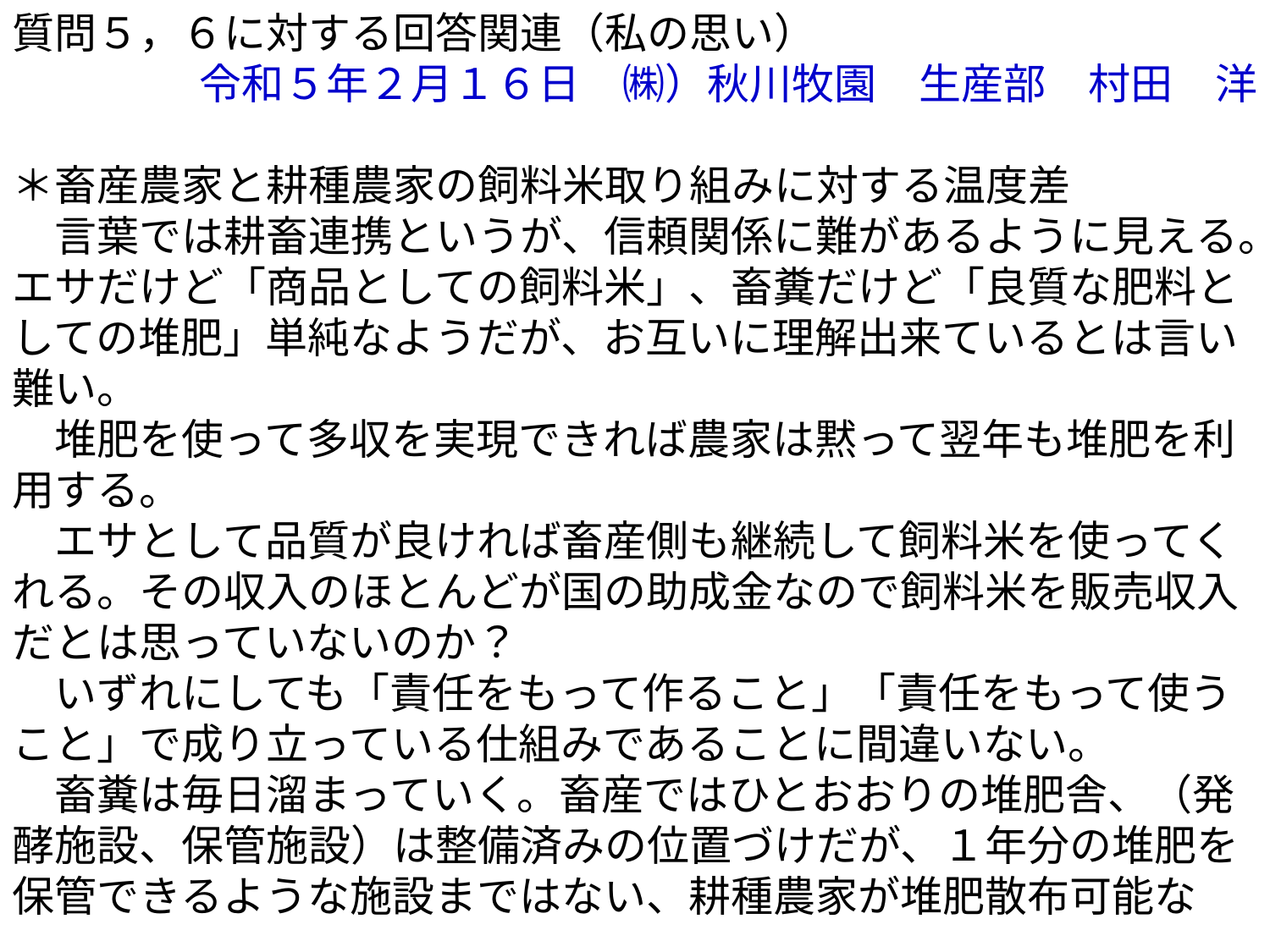

質問５，６に対する回答関連（私の思い）
令和５年２月１６日　㈱）秋川牧園　生産部　村田　洋

＊畜産農家と耕種農家の飼料米取り組みに対する温度差
　言葉では耕畜連携というが、信頼関係に難があるように見える。エサだけど「商品としての飼料米」、畜糞だけど「良質な肥料としての堆肥」単純なようだが、お互いに理解出来ているとは言い難い。
　堆肥を使って多収を実現できれば農家は黙って翌年も堆肥を利用する。
　エサとして品質が良ければ畜産側も継続して飼料米を使ってくれる。その収入のほとんどが国の助成金なので飼料米を販売収入だとは思っていないのか？
　いずれにしても「責任をもって作ること」「責任をもって使うこと」で成り立っている仕組みであることに間違いない。
　畜糞は毎日溜まっていく。畜産ではひとおおりの堆肥舎、（発酵施設、保管施設）は整備済みの位置づけだが、１年分の堆肥を保管できるような施設まではない、耕種農家が堆肥散布可能な